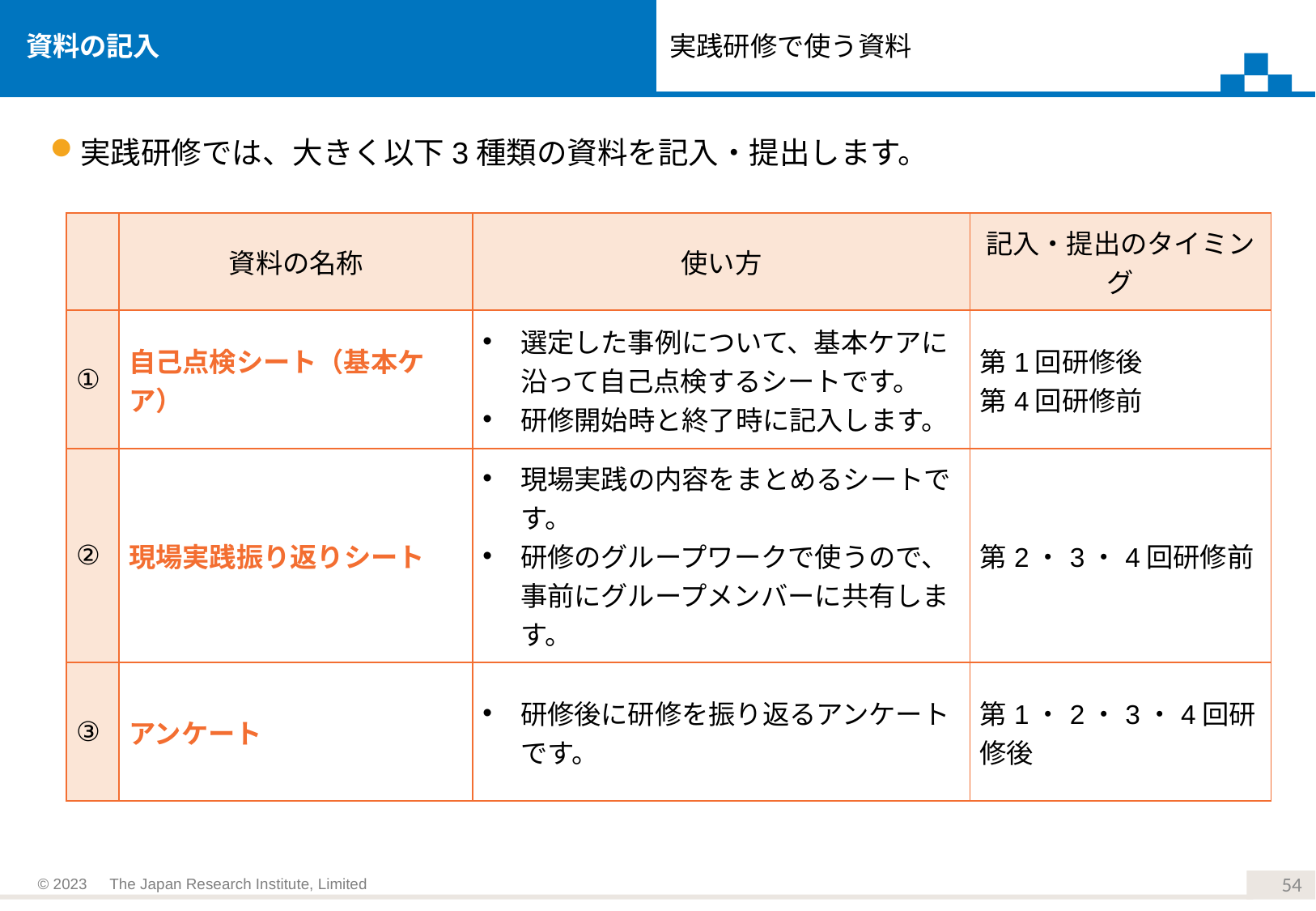

# 資料の記入
実践研修で使う資料
実践研修では、大きく以下3種類の資料を記入・提出します。
|  | 資料の名称 | 使い方 | 記入・提出のタイミング |
| --- | --- | --- | --- |
| ① | 自己点検シート（基本ケア） | 選定した事例について、基本ケアに沿って自己点検するシートです。 研修開始時と終了時に記入します。 | 第1回研修後 第4回研修前 |
| ② | 現場実践振り返りシート | 現場実践の内容をまとめるシートです。 研修のグループワークで使うので、事前にグループメンバーに共有します。 | 第2・3・4回研修前 |
| ③ | アンケート | 研修後に研修を振り返るアンケートです。 | 第1・2・3・4回研修後 |
54